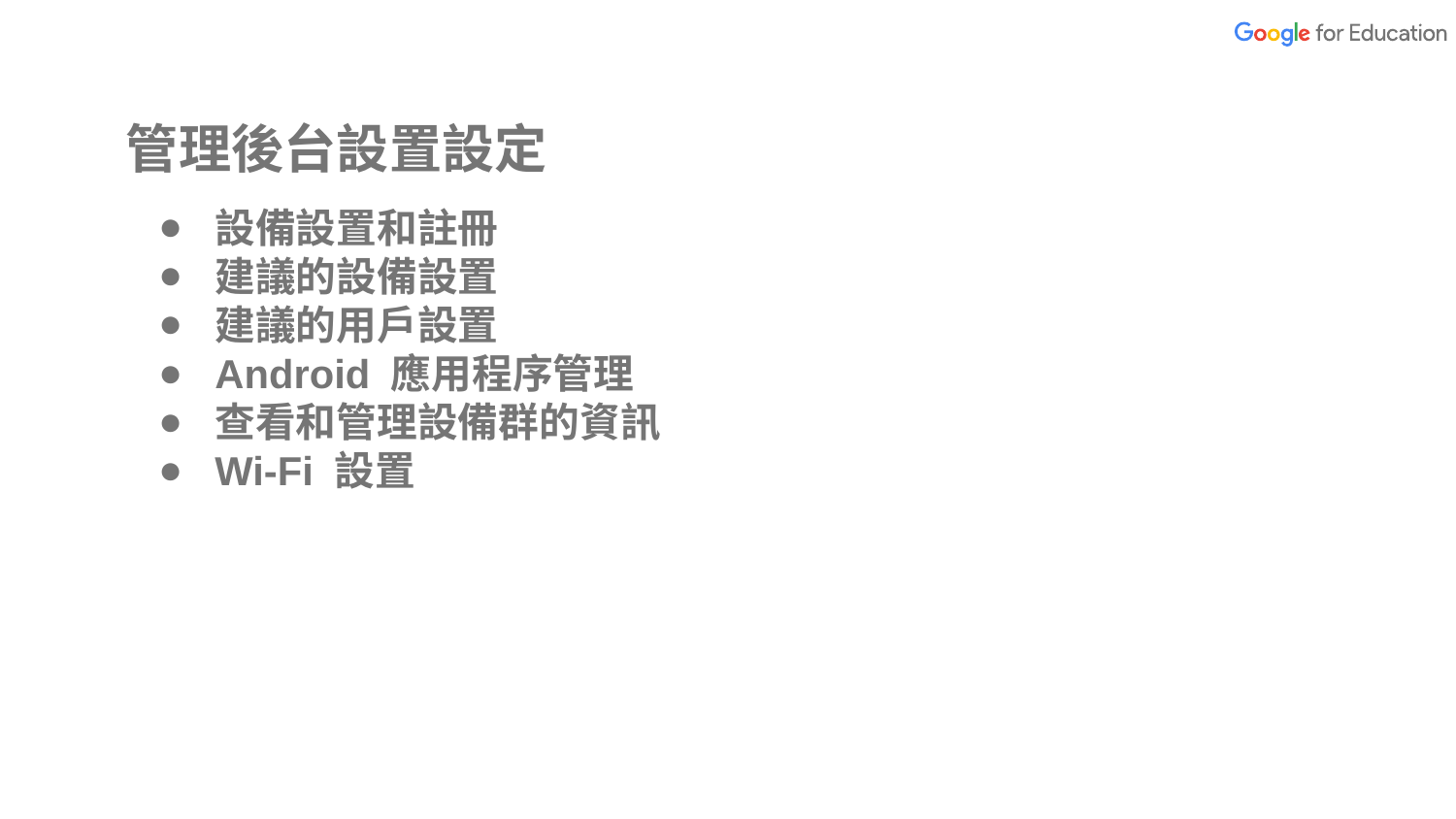

管理後台設置設定

設備設置和註冊
建議的設備設置
建議的用戶設置
Android 應用程序管理
查看和管理設備群的資訊
Wi-Fi 設置